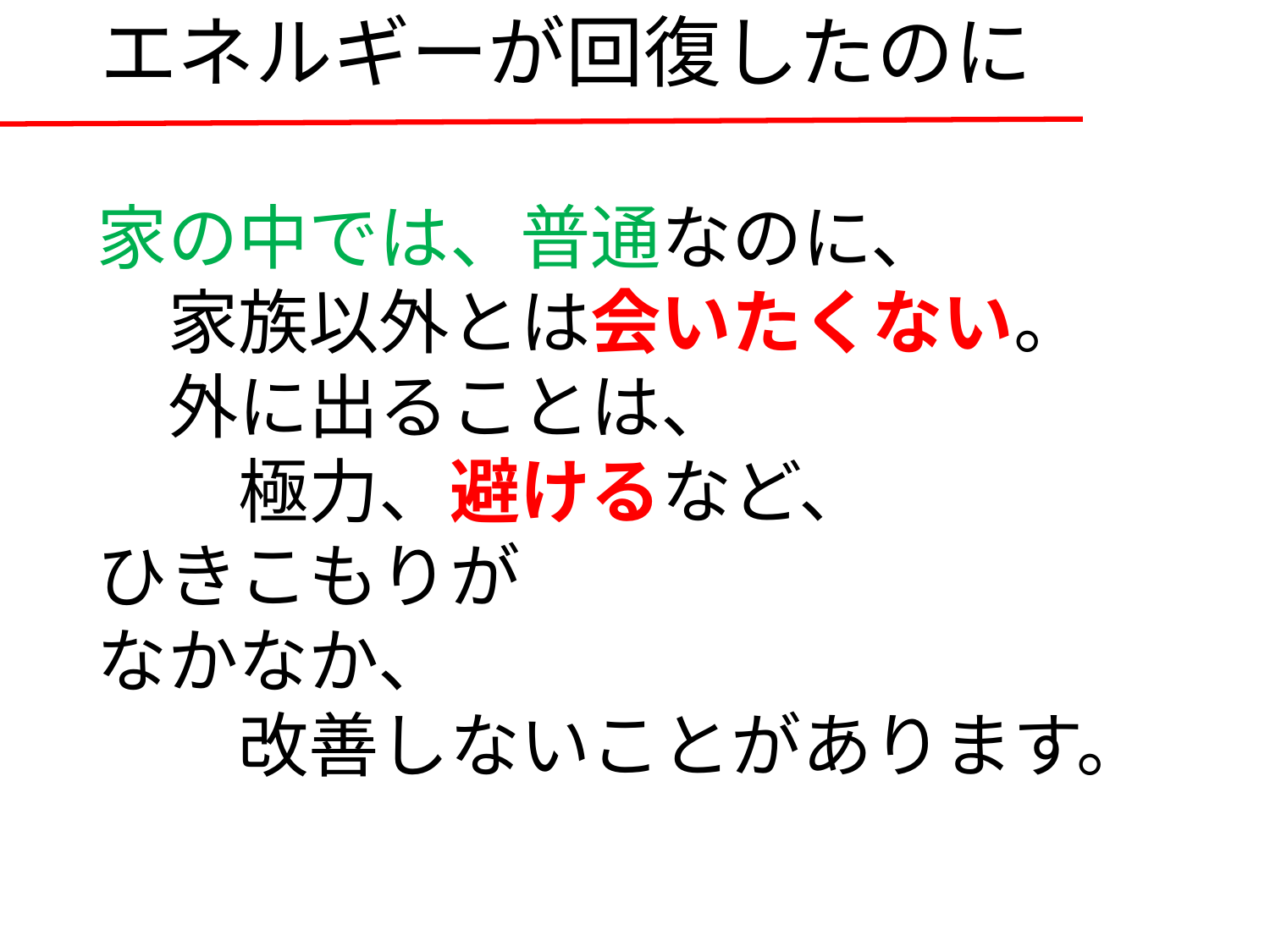

# エネルギーが回復したのに
家の中では、普通なのに、
　家族以外とは会いたくない。
　外に出ることは、
　　極力、避けるなど、
ひきこもりが
なかなか、
　　改善しないことがあります。